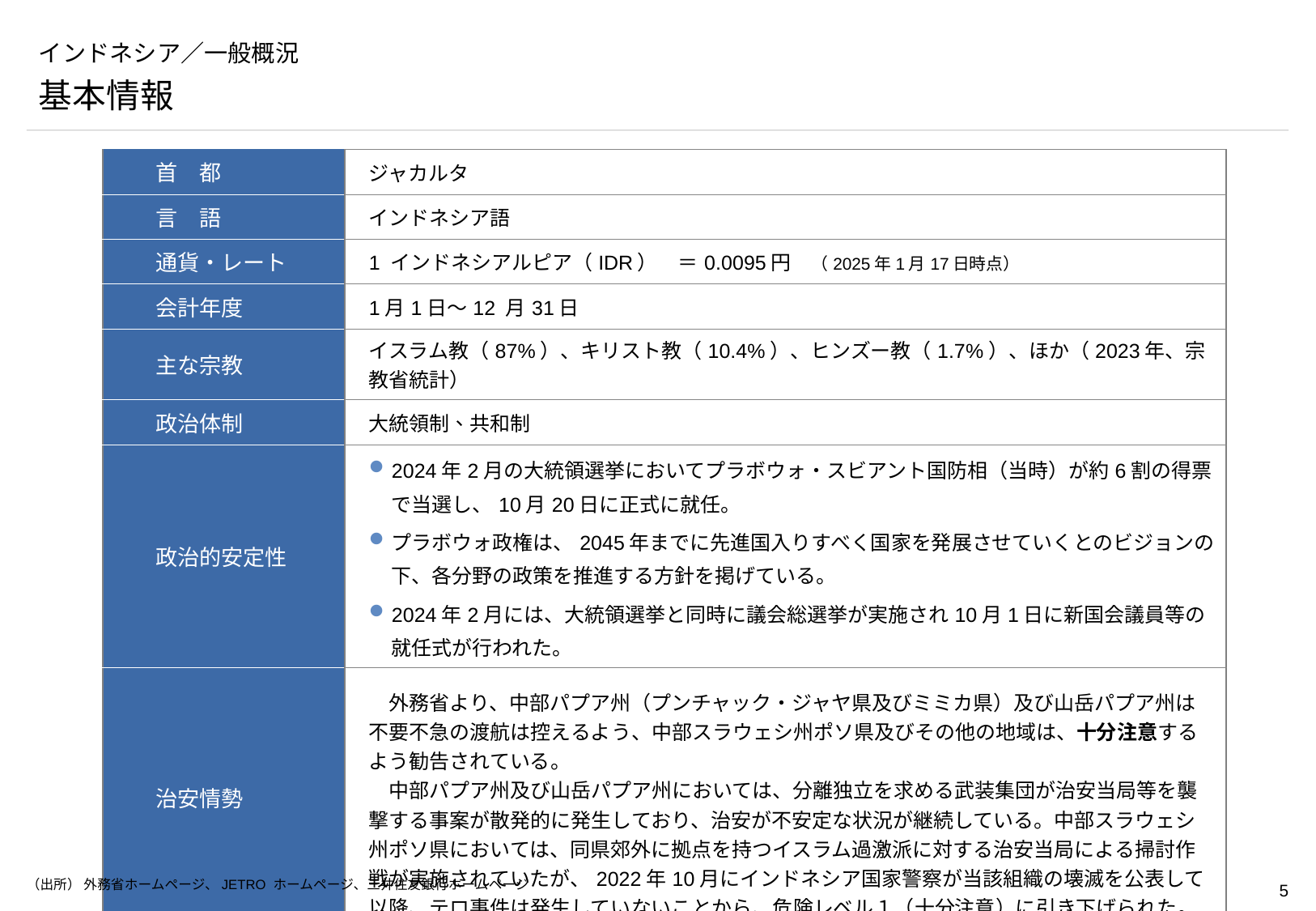

# インドネシア／一般概況
基本情報
| 首　都 | ジャカルタ |
| --- | --- |
| 言　語 | インドネシア語 |
| 通貨・レート | 1 インドネシアルピア（IDR）　＝0.0095円　（2025年1月17日時点） |
| 会計年度 | 1月1日～12 月31日 |
| 主な宗教 | イスラム教（87%）、キリスト教（10.4%）、ヒンズー教（1.7%）、ほか（2023年、宗教省統計） |
| 政治体制 | 大統領制、共和制 |
| 政治的安定性 | 2024年2月の大統領選挙においてプラボウォ・スビアント国防相（当時）が約6割の得票で当選し、10月20日に正式に就任。 プラボウォ政権は、2045年までに先進国入りすべく国家を発展させていくとのビジョンの下、各分野の政策を推進する方針を掲げている。 2024年2月には、大統領選挙と同時に議会総選挙が実施され10月1日に新国会議員等の就任式が行われた。 |
| 治安情勢 | 外務省より、中部パプア州（プンチャック・ジャヤ県及びミミカ県）及び山岳パプア州は不要不急の渡航は控えるよう、中部スラウェシ州ポソ県及びその他の地域は、十分注意するよう勧告されている。 　中部パプア州及び山岳パプア州においては、分離独立を求める武装集団が治安当局等を襲撃する事案が散発的に発生しており、治安が不安定な状況が継続している。中部スラウェシ州ポソ県においては、同県郊外に拠点を持つイスラム過激派に対する治安当局による掃討作戦が実施されていたが、2022年10月にインドネシア国家警察が当該組織の壊滅を公表して以降、テロ事件は発生していないことから、危険レベル１（十分注意）に引き下げられた。 |
（出所） 外務省ホームページ、JETRO ホームページ、三井住友銀行ホームページ